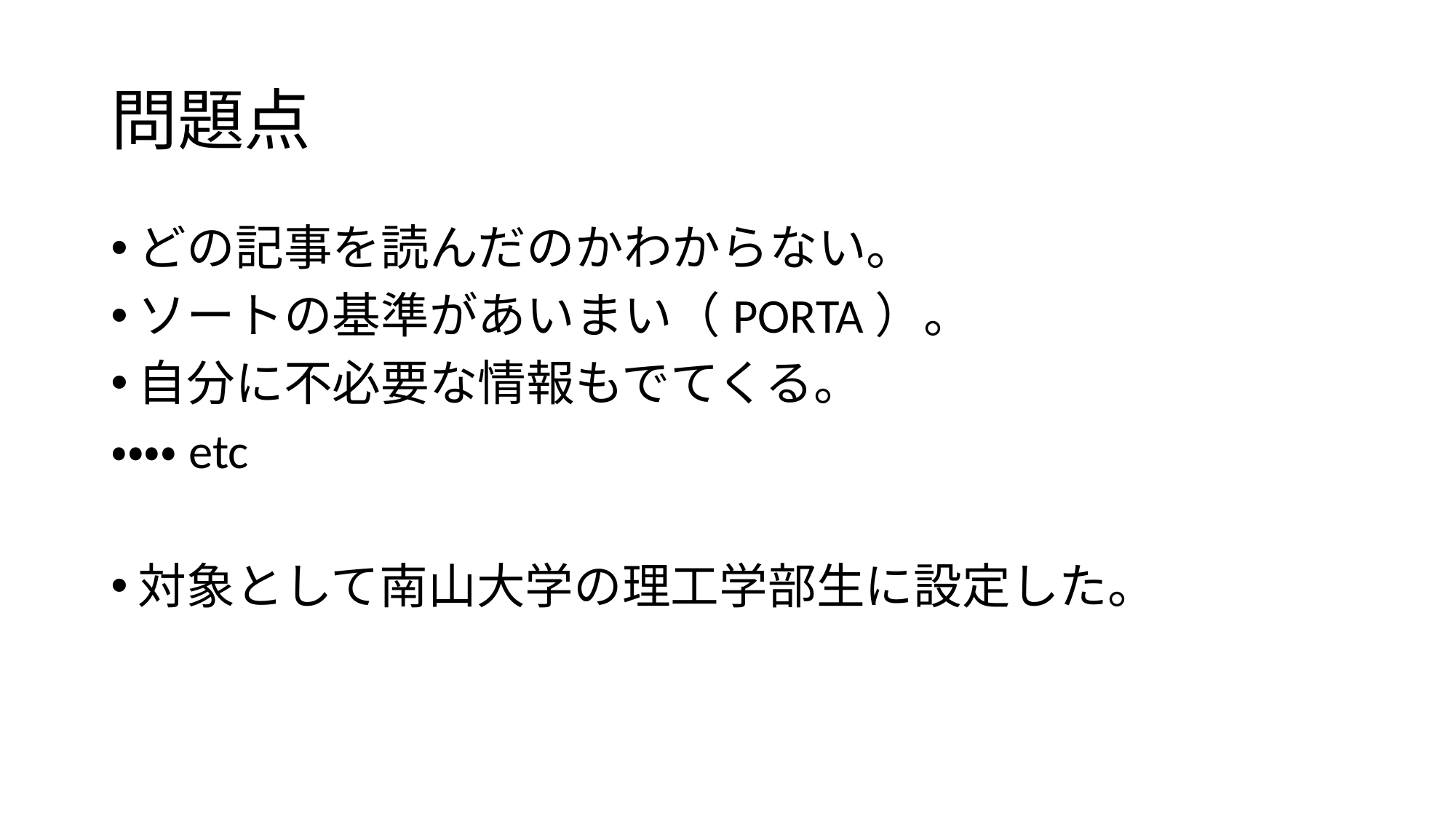

# 問題点
どの記事を読んだのかわからない。
ソートの基準があいまい（PORTA）。
自分に不必要な情報もでてくる。
・・・・etc

対象として南山大学の理工学部生に設定した。